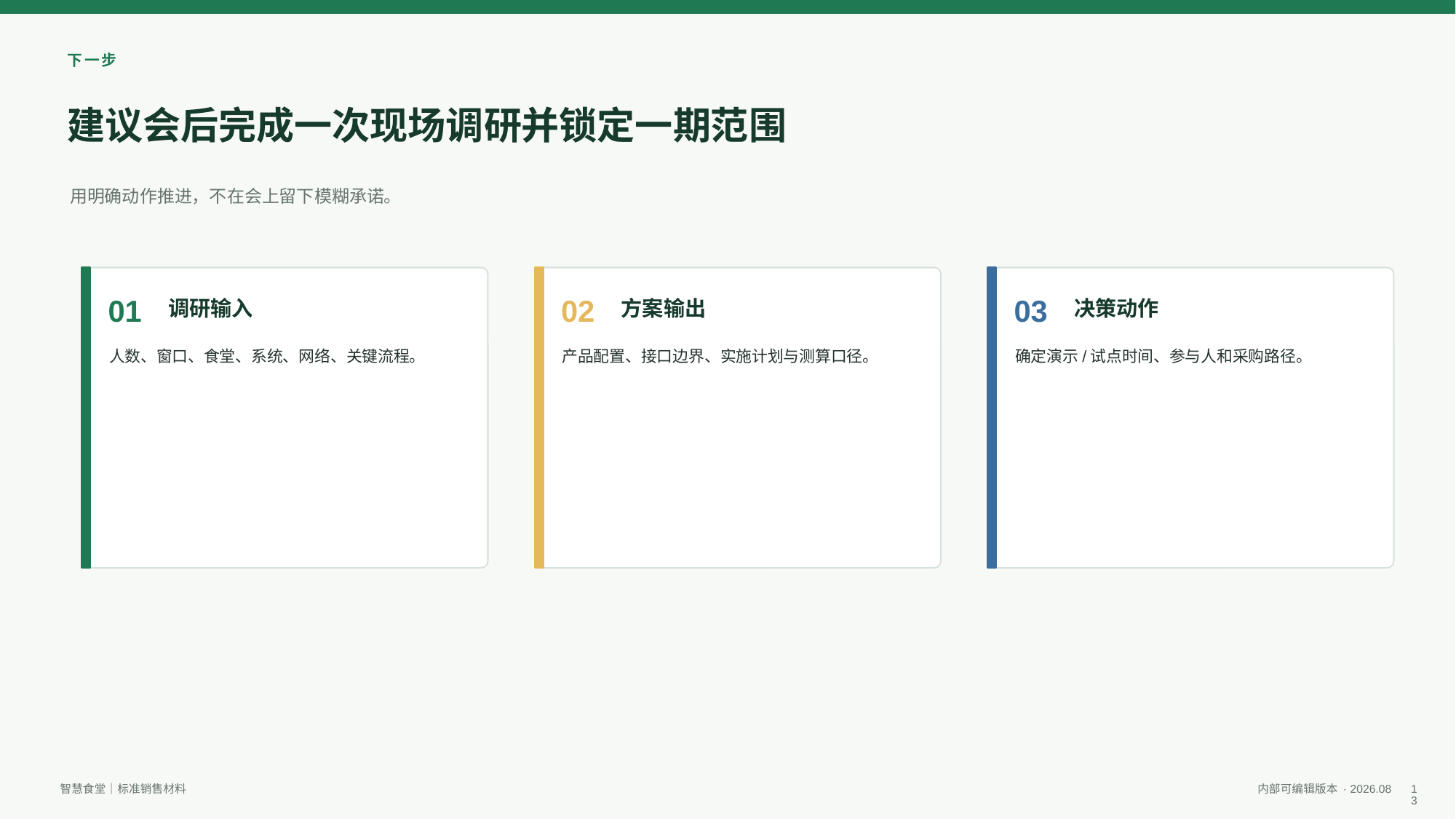

下一步
建议会后完成一次现场调研并锁定一期范围
用明确动作推进，不在会上留下模糊承诺。

01
调研输入
02
方案输出
03
决策动作
人数、窗口、食堂、系统、网络、关键流程。
产品配置、接口边界、实施计划与测算口径。
确定演示/试点时间、参与人和采购路径。
13